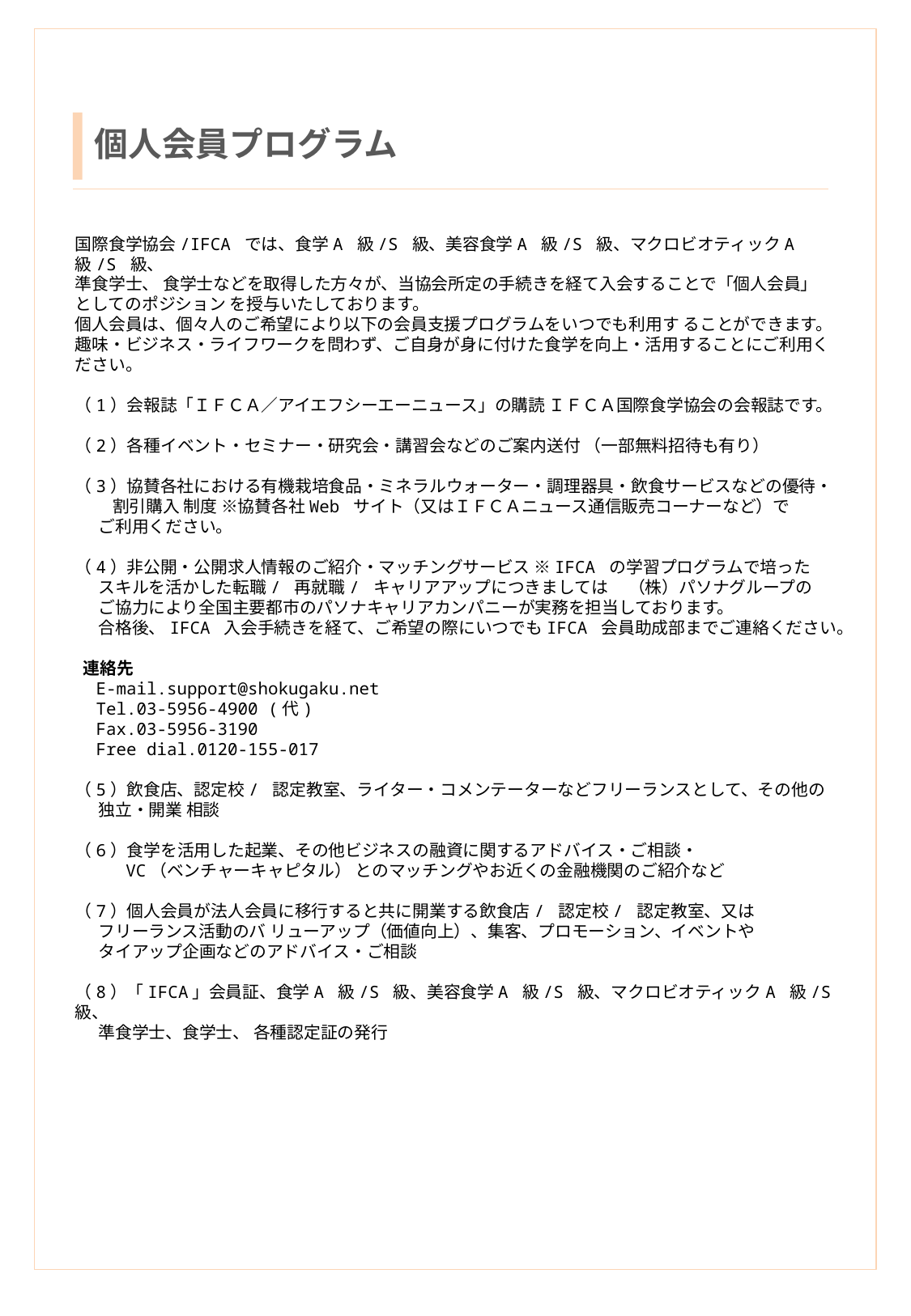

個人会員プログラム
国際食学協会/IFCA では、食学A 級/S 級、美容食学A 級/S 級、マクロビオティックA 級/S 級、
準食学士、 食学士などを取得した方々が、当協会所定の手続きを経て入会することで「個人会員」
としてのポジション を授与いたしております。
個人会員は、個々人のご希望により以下の会員支援プログラムをいつでも利用す ることができます。
趣味・ビジネス・ライフワークを問わず、ご自身が身に付けた食学を向上・活用することにご利用ください。

（1）会報誌「ＩＦＣＡ／アイエフシーエーニュース」の購読 ＩＦＣＡ国際食学協会の会報誌です。

（2）各種イベント・セミナー・研究会・講習会などのご案内送付 （一部無料招待も有り）

（3）協賛各社における有機栽培食品・ミネラルウォーター・調理器具・飲食サービスなどの優待・
　　 割引購入 制度 ※協賛各社Web サイト（又はＩＦＣＡニュース通信販売コーナーなど）で
     ご利用ください。

（4）非公開・公開求人情報のご紹介・マッチングサービス ※IFCA の学習プログラムで培った
     スキルを活かした転職/ 再就職/ キャリアアップにつきましては 　（株）パソナグループの
     ご協力により全国主要都市のパソナキャリアカンパニーが実務を担当しております。
     合格後、IFCA 入会手続きを経て、ご希望の際にいつでもIFCA 会員助成部までご連絡ください。

 連絡先
　E-mail.support@shokugaku.net
　Tel.03-5956-4900 (代)
　Fax.03-5956-3190
　Free dial.0120-155-017

（5）飲食店、認定校/ 認定教室、ライター・コメンテーターなどフリーランスとして、その他の
     独立・開業 相談

（6）食学を活用した起業、その他ビジネスの融資に関するアドバイス・ご相談・
     VC（ベンチャーキャピタル） とのマッチングやお近くの金融機関のご紹介など

（7）個人会員が法人会員に移行すると共に開業する飲食店/ 認定校/ 認定教室、又は
     フリーランス活動のバ リューアップ（価値向上）、集客、プロモーション、イベントや
     タイアップ企画などのアドバイス・ご相談

（8）「IFCA」会員証、食学A 級/S 級、美容食学A 級/S 級、マクロビオティックA 級/S 級、
     準食学士、食学士、 各種認定証の発行